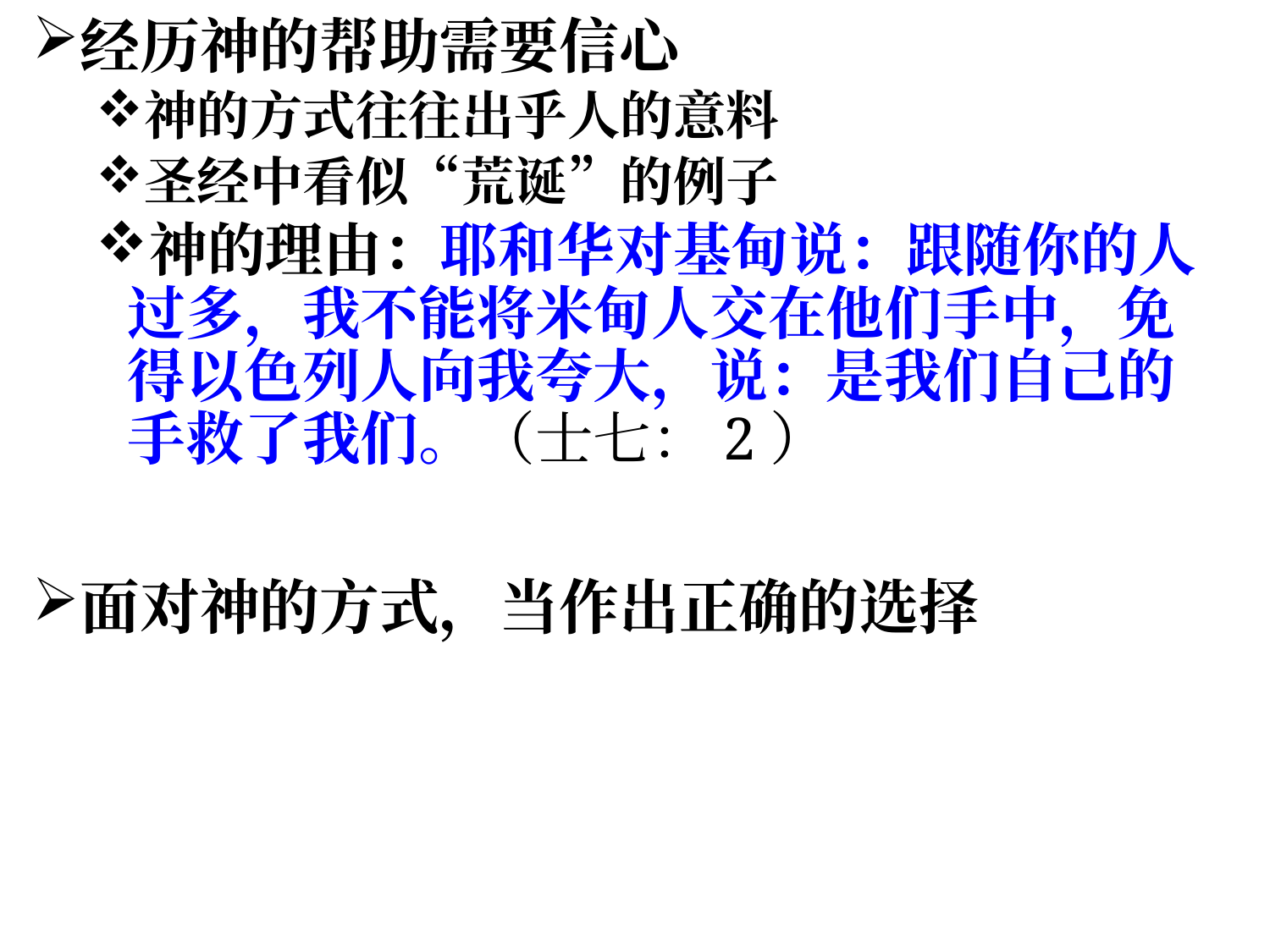

经历神的帮助需要信心
神的方式往往出乎人的意料
圣经中看似“荒诞”的例子
神的理由：耶和华对基甸说：跟随你的人过多，我不能将米甸人交在他们手中，免得以色列人向我夸大，说：是我们自己的手救了我们。（士七：2）

面对神的方式，当作出正确的选择